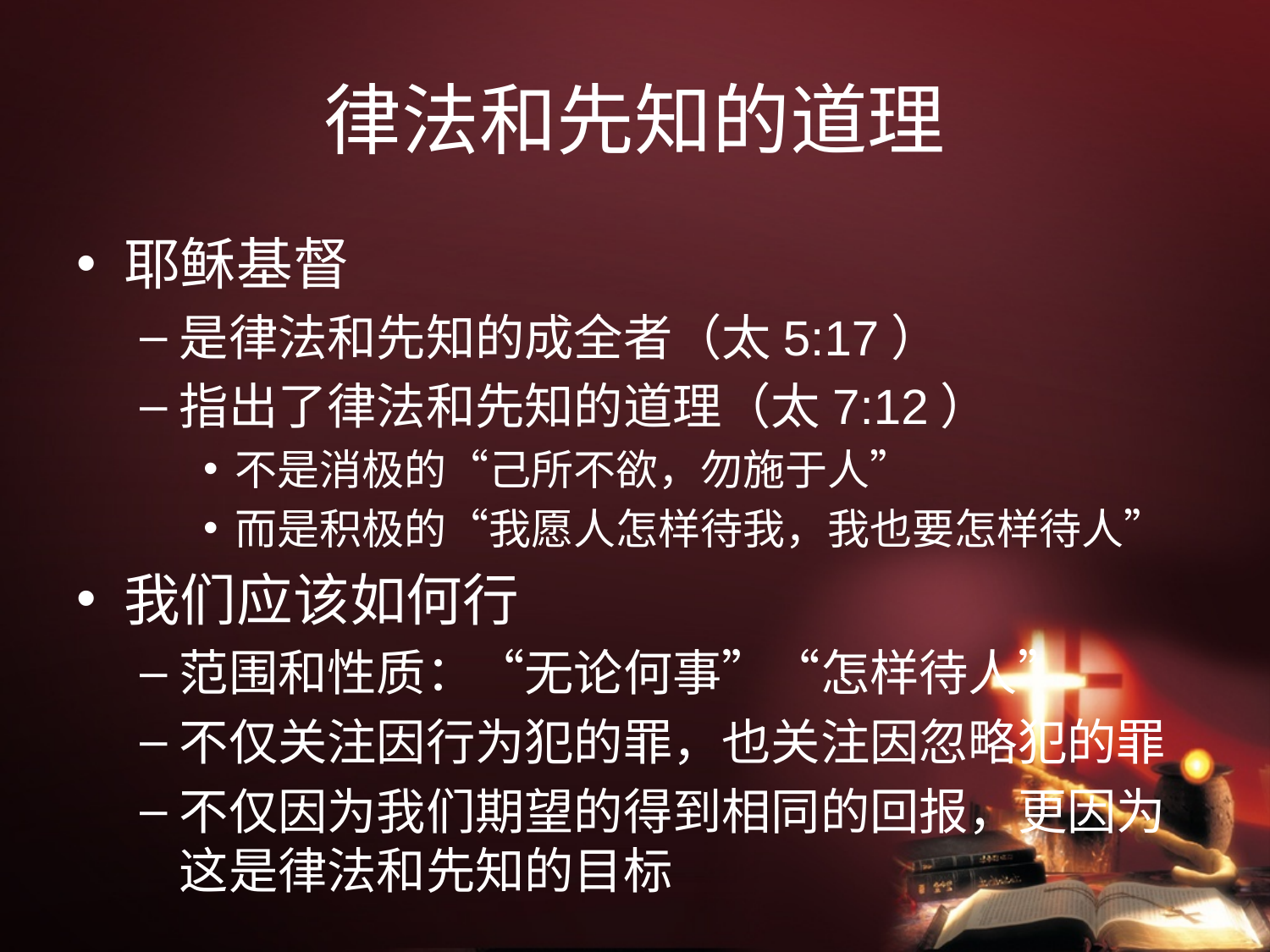

# 律法和先知的道理
耶稣基督
是律法和先知的成全者（太5:17）
指出了律法和先知的道理（太7:12）
不是消极的“己所不欲，勿施于人”
而是积极的“我愿人怎样待我，我也要怎样待人”
我们应该如何行
范围和性质：“无论何事”“怎样待人”
不仅关注因行为犯的罪，也关注因忽略犯的罪
不仅因为我们期望的得到相同的回报，更因为这是律法和先知的目标